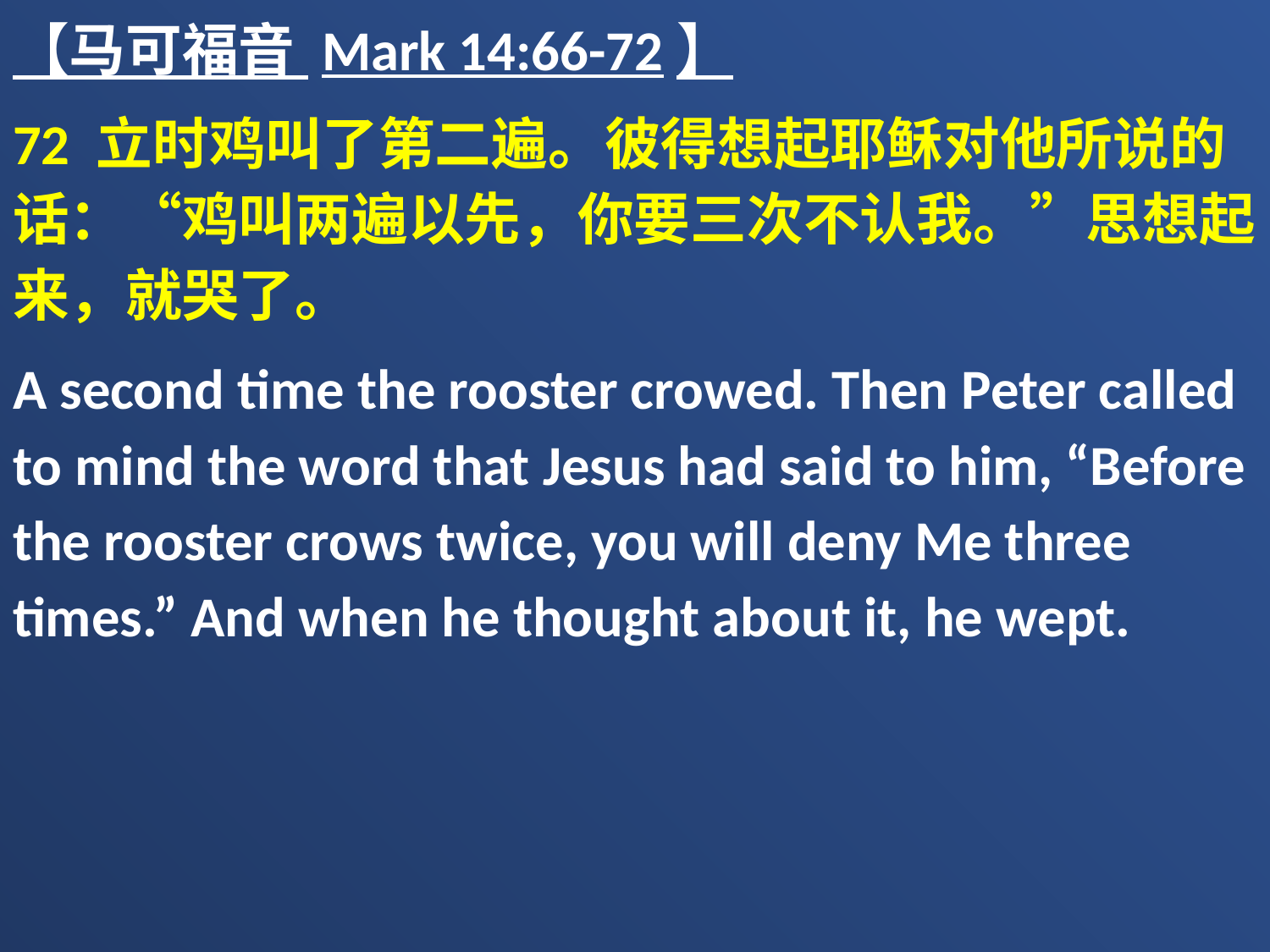

【马可福音 Mark 14:66-72】
72 立时鸡叫了第二遍。彼得想起耶稣对他所说的话：“鸡叫两遍以先，你要三次不认我。”思想起来，就哭了。
A second time the rooster crowed. Then Peter called to mind the word that Jesus had said to him, “Before the rooster crows twice, you will deny Me three times.” And when he thought about it, he wept.